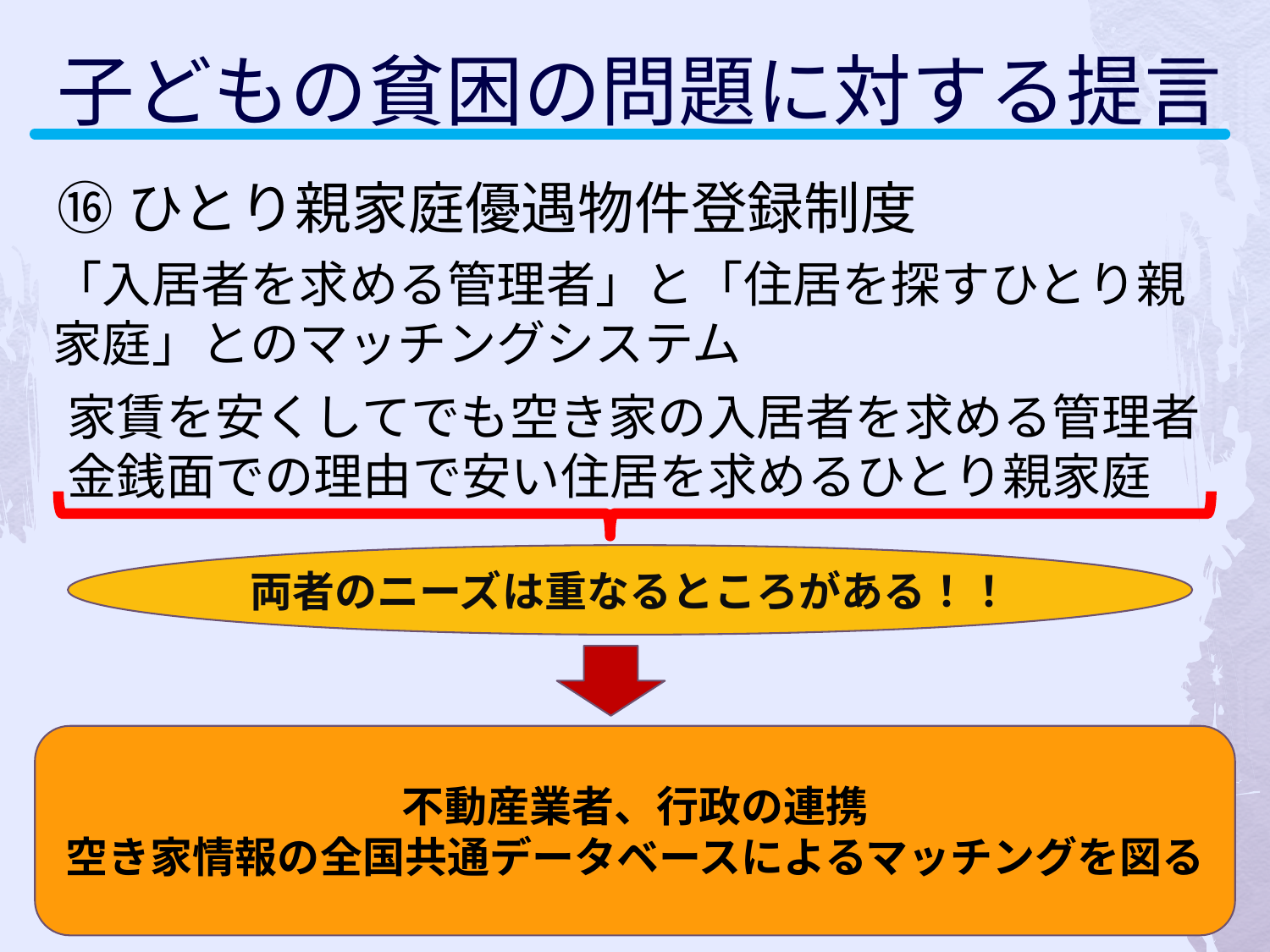

子どもの貧困の問題に対する提言
⑯ひとり親家庭優遇物件登録制度
「入居者を求める管理者」と「住居を探すひとり親
家庭」とのマッチングシステム
家賃を安くしてでも空き家の入居者を求める管理者
金銭面での理由で安い住居を求めるひとり親家庭
両者のニーズは重なるところがある！！

不動産業者、行政の連携
空き家情報の全国共通データベースによるマッチングを図る